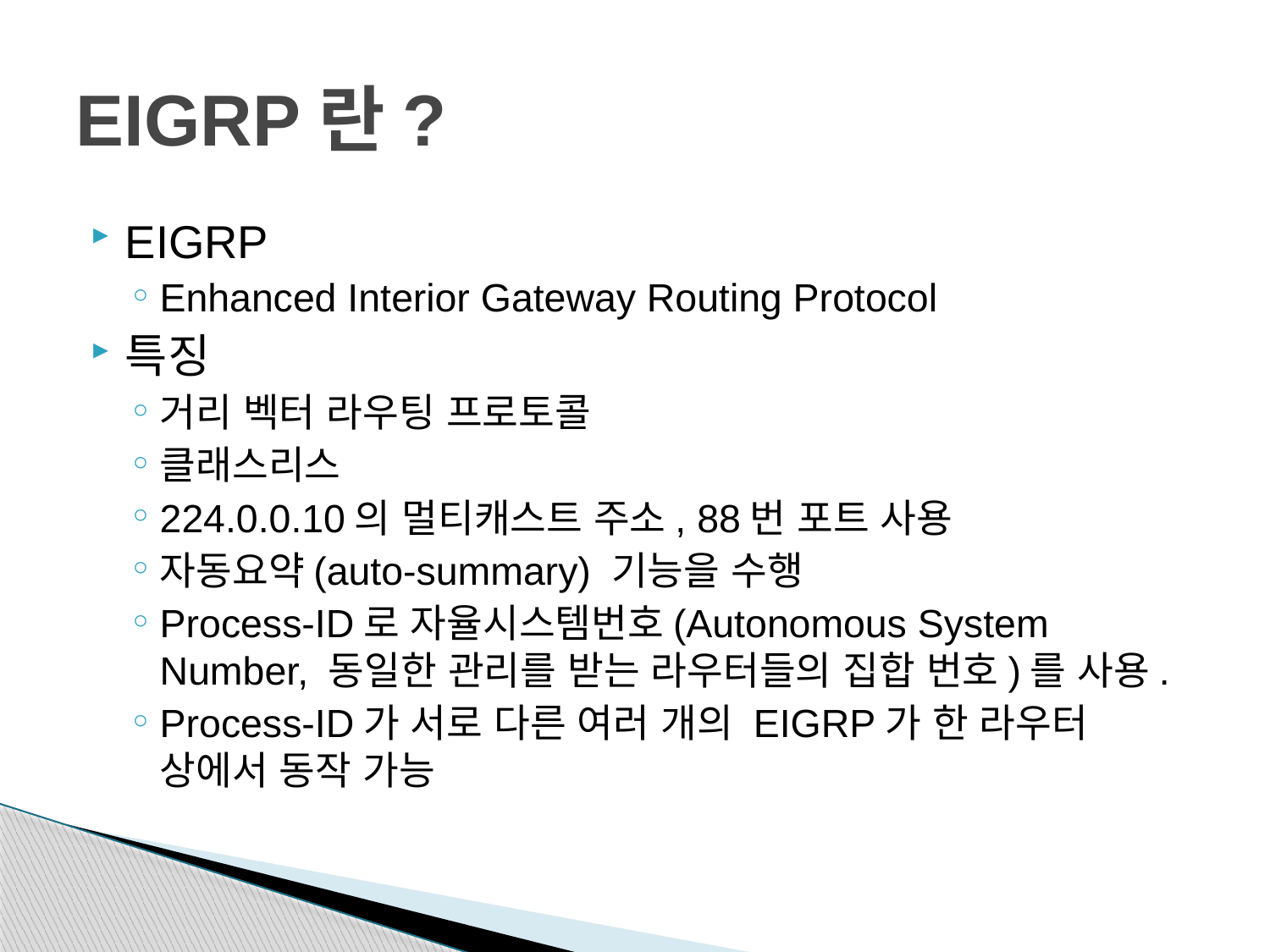

# EIGRP란?
EIGRP
Enhanced Interior Gateway Routing Protocol
특징
거리 벡터 라우팅 프로토콜
클래스리스
224.0.0.10의 멀티캐스트 주소, 88번 포트 사용
자동요약(auto-summary) 기능을 수행
Process-ID로 자율시스템번호(Autonomous System Number, 동일한 관리를 받는 라우터들의 집합 번호)를 사용.
Process-ID가 서로 다른 여러 개의 EIGRP가 한 라우터 상에서 동작 가능